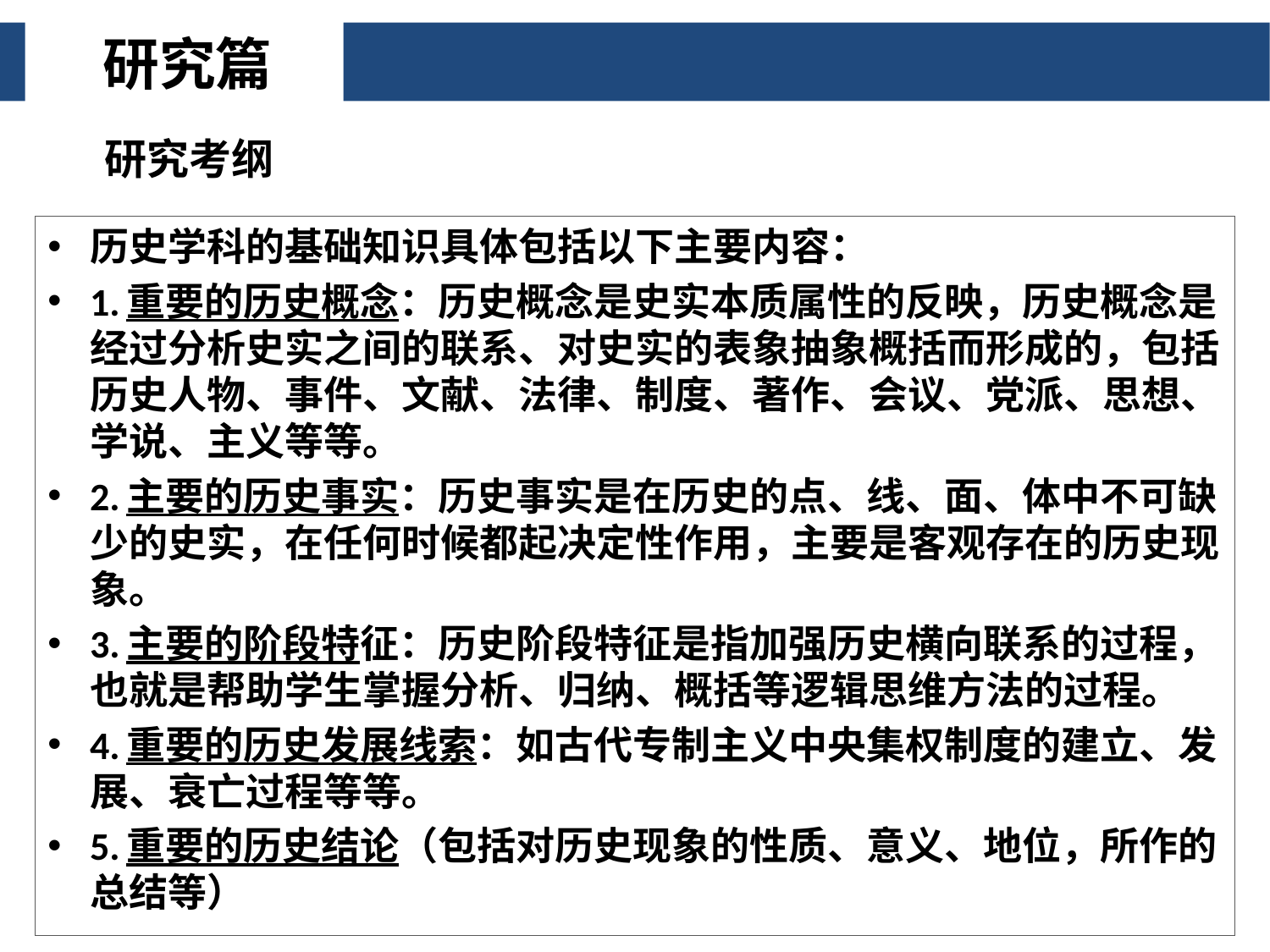

研究篇
研究考纲
历史学科的基础知识具体包括以下主要内容：
1.重要的历史概念：历史概念是史实本质属性的反映，历史概念是经过分析史实之间的联系、对史实的表象抽象概括而形成的，包括历史人物、事件、文献、法律、制度、著作、会议、党派、思想、学说、主义等等。
2.主要的历史事实：历史事实是在历史的点、线、面、体中不可缺少的史实，在任何时候都起决定性作用，主要是客观存在的历史现象。
3.主要的阶段特征：历史阶段特征是指加强历史横向联系的过程，也就是帮助学生掌握分析、归纳、概括等逻辑思维方法的过程。
4.重要的历史发展线索：如古代专制主义中央集权制度的建立、发展、衰亡过程等等。
5.重要的历史结论（包括对历史现象的性质、意义、地位，所作的总结等）